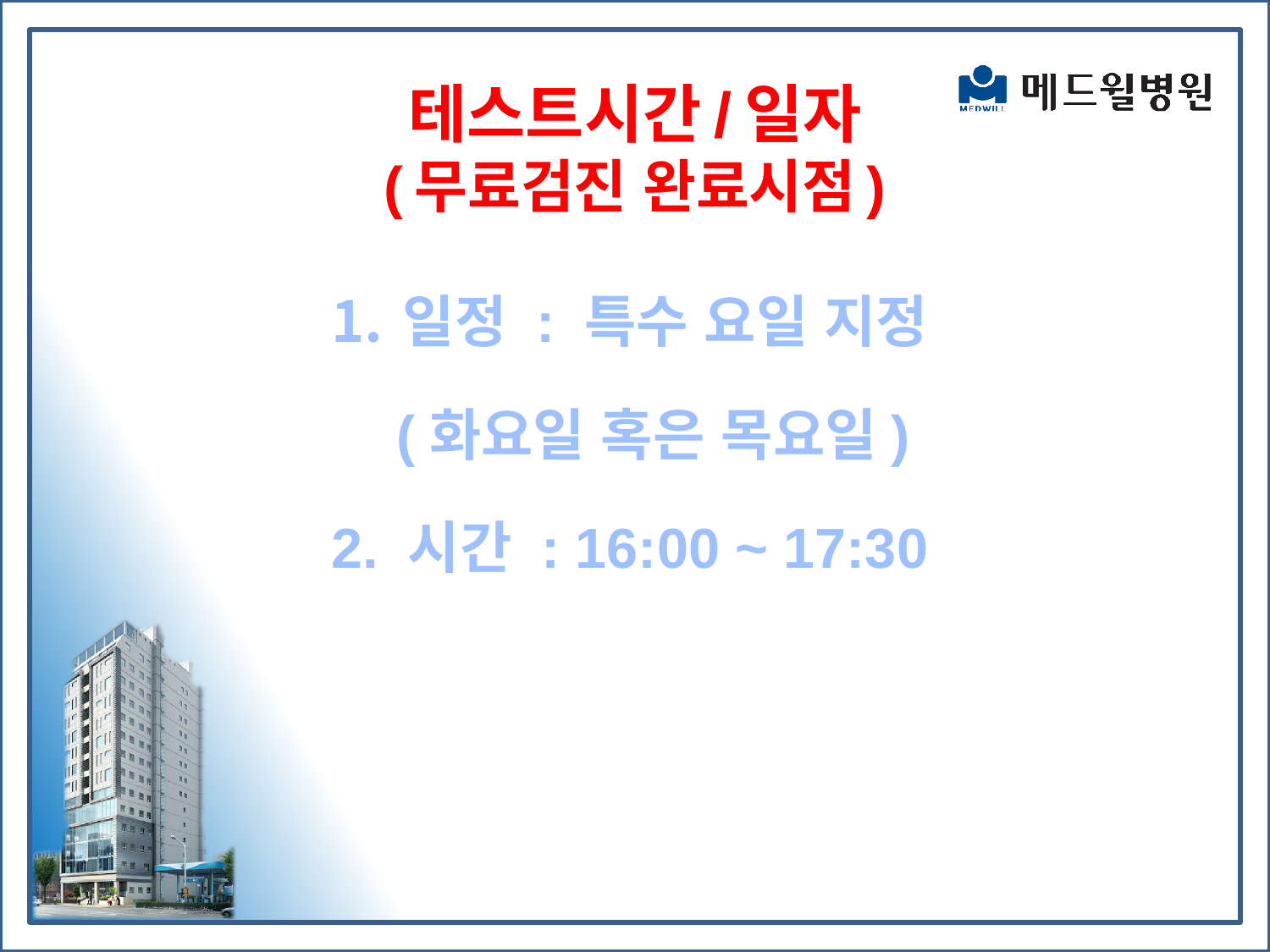

# 테스트시간/일자 (무료검진 완료시점)
일정 : 특수 요일 지정
   (화요일 혹은 목요일)
2. 시간 : 16:00 ~ 17:30